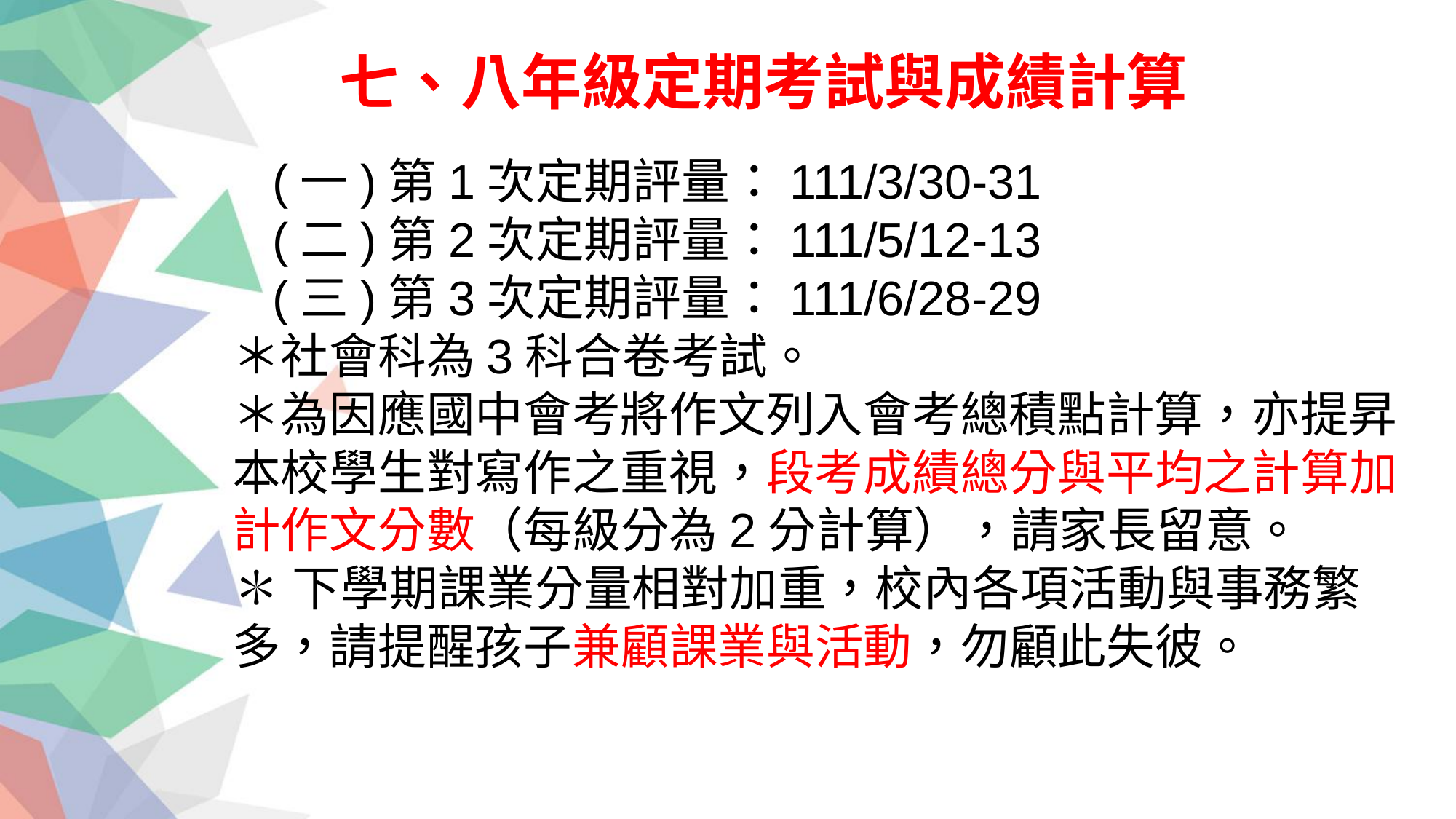

# 七、八年級定期考試與成績計算
   (一)第1次定期評量：111/3/30-31
   (二)第2次定期評量：111/5/12-13
   (三)第3次定期評量：111/6/28-29
＊社會科為3科合卷考試。
＊為因應國中會考將作文列入會考總積點計算，亦提昇本校學生對寫作之重視，段考成績總分與平均之計算加計作文分數（每級分為2分計算），請家長留意。
✽下學期課業分量相對加重，校內各項活動與事務繁多，請提醒孩子兼顧課業與活動，勿顧此失彼。